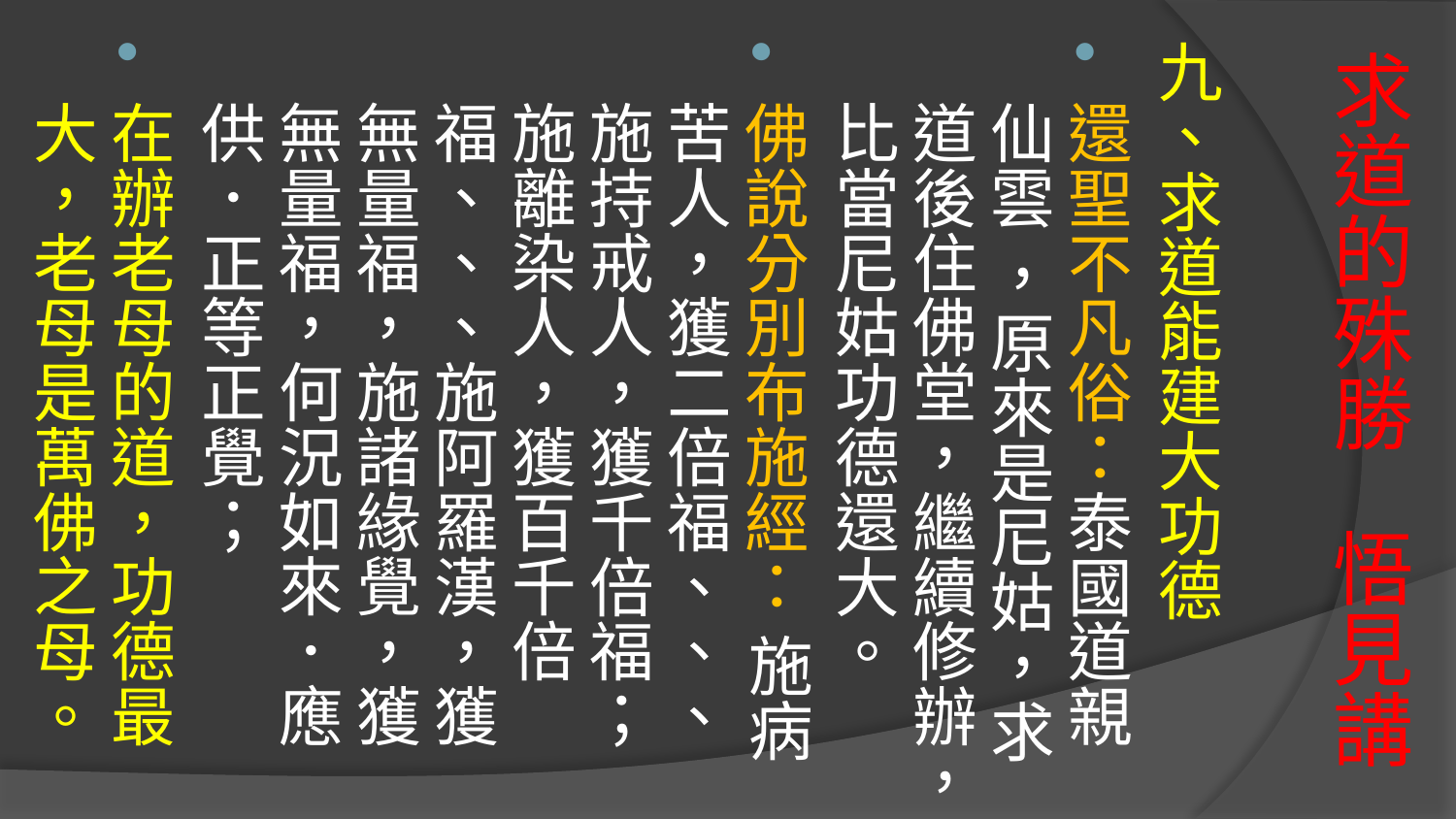

九、求道能建大功德
還聖不凡俗：泰國道親仙雲 ，原來是尼姑，求道後住佛堂，繼續修辦，比當尼姑功德還大。
佛說分別布施經： 施病苦人，獲二倍福、、、施持戒人，獲千倍福； 施離染人，獲百千倍福、、、施阿羅漢，獲無量福，施諸緣覺，獲無量福，何況如來．應供．正等正覺；
在辦老母的道，功德最大，老母是萬佛之母。
# 求道的殊勝    悟見講